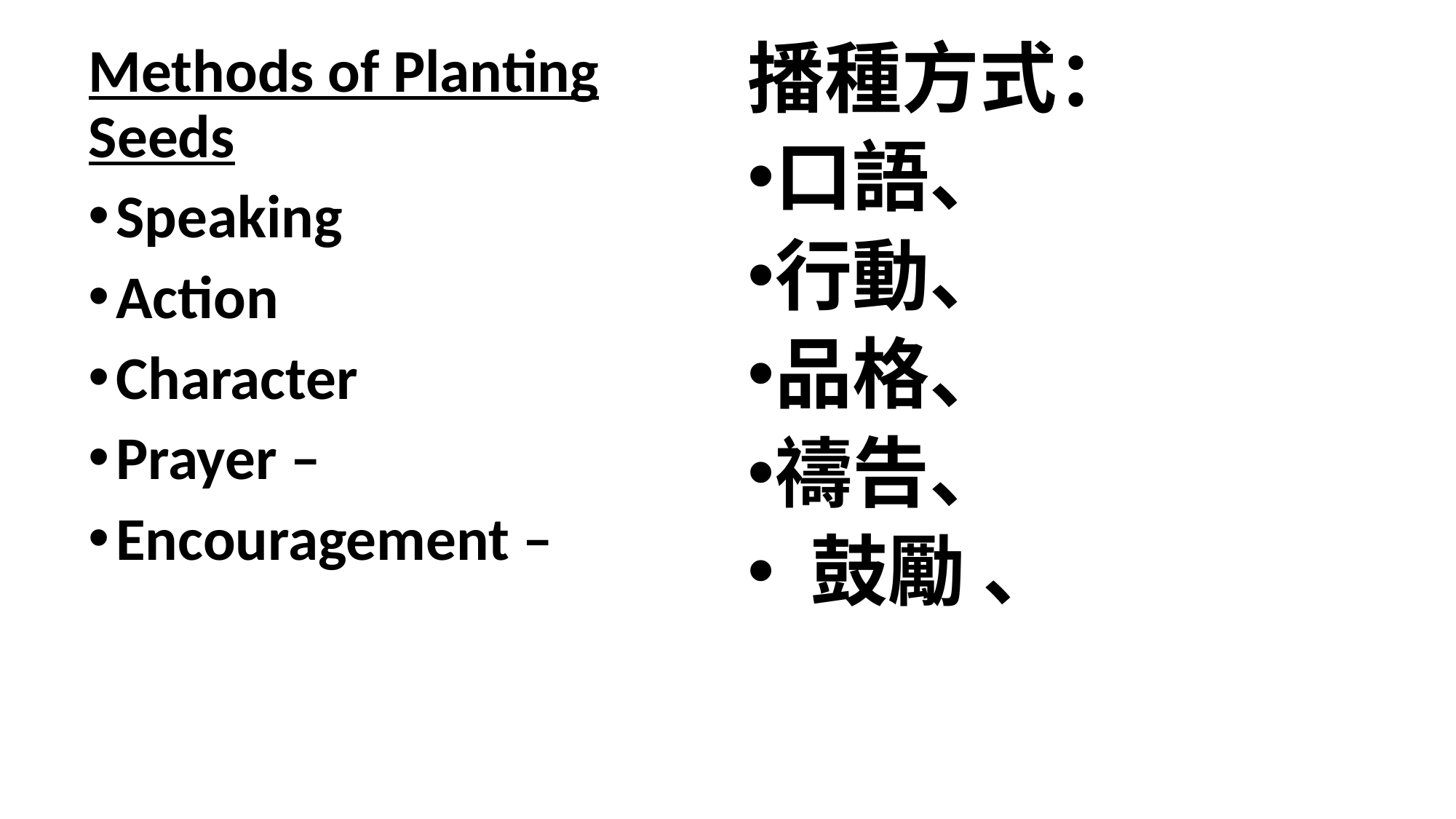

Methods of Planting Seeds
Speaking
Action
Character
Prayer –
Encouragement –

播種方式：
口語、
行動、
品格、
禱告、
 鼓勵 、
#